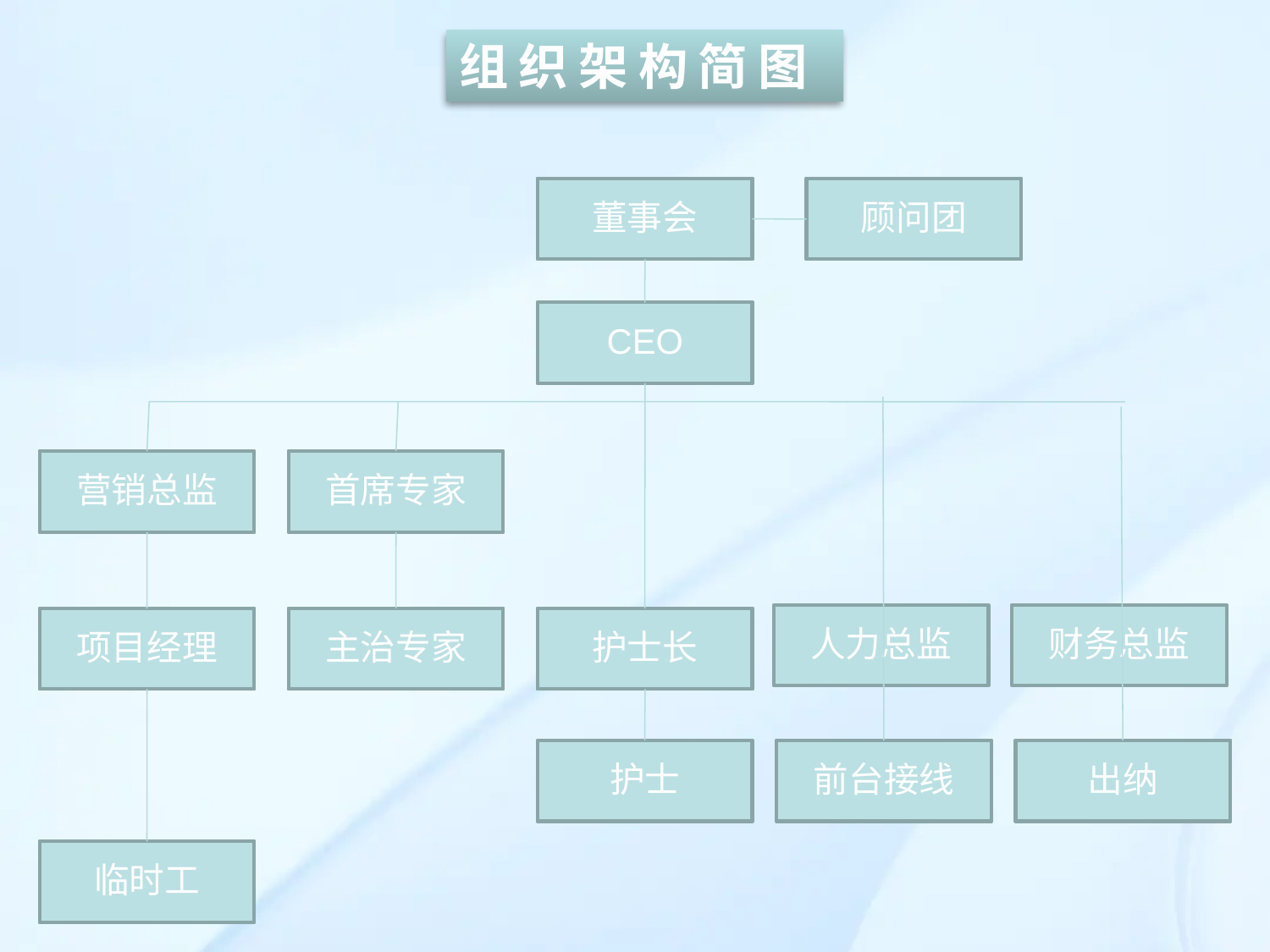

组织架构简图

董事会

顾问团

CEO

营销总监

首席专家
人力总监
财务总监

项目经理

主治专家

护士长

护士

前台接线

出纳

临时工